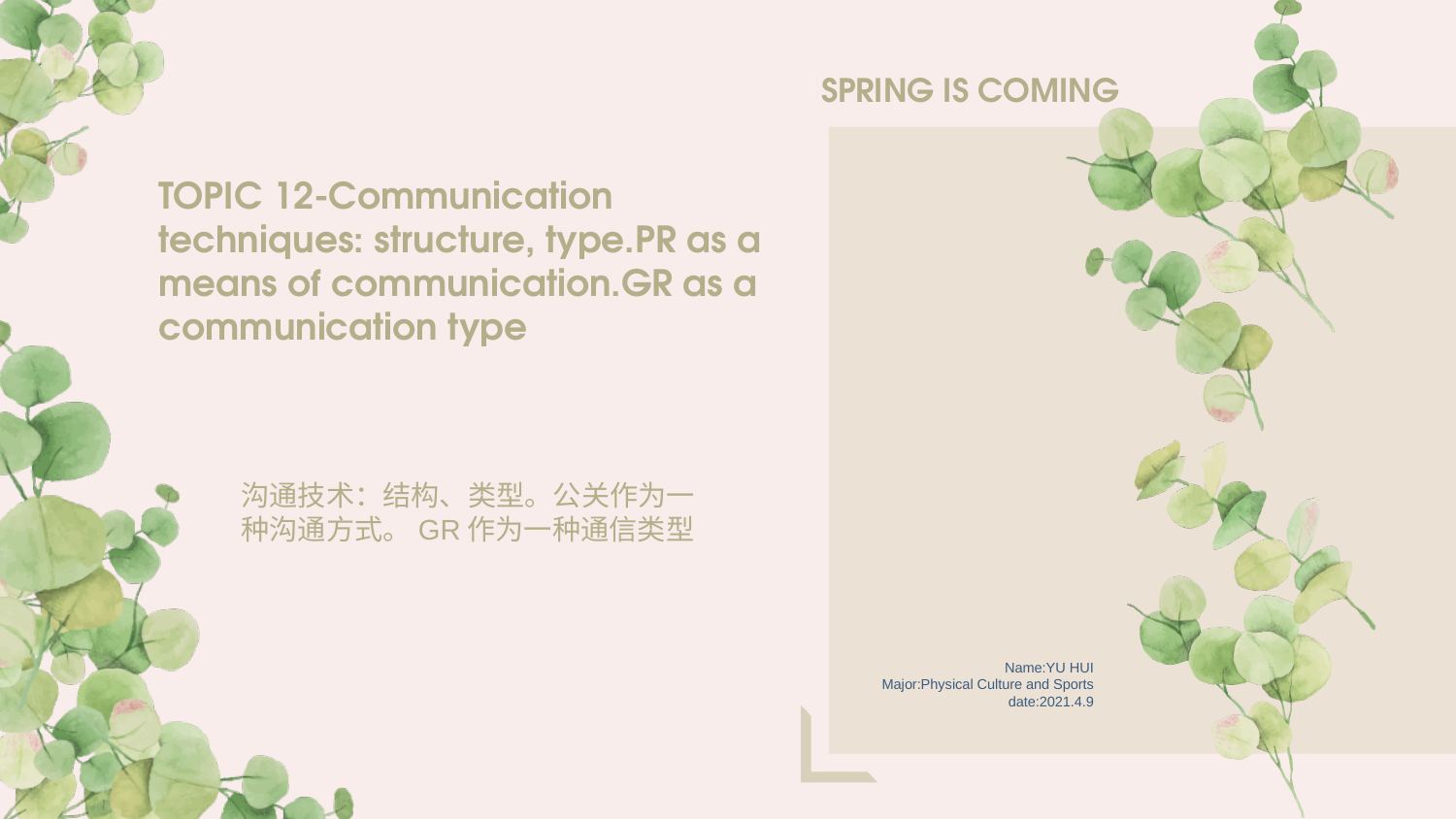

SPRING IS COMING
TOPIC 12-Communication techniques: structure, type.PR as a means of communication.GR as a communication type
沟通技术：结构、类型。公关作为一种沟通方式。GR作为一种通信类型
Name:YU HUI
Major:Physical Culture and Sports
date:2021.4.9